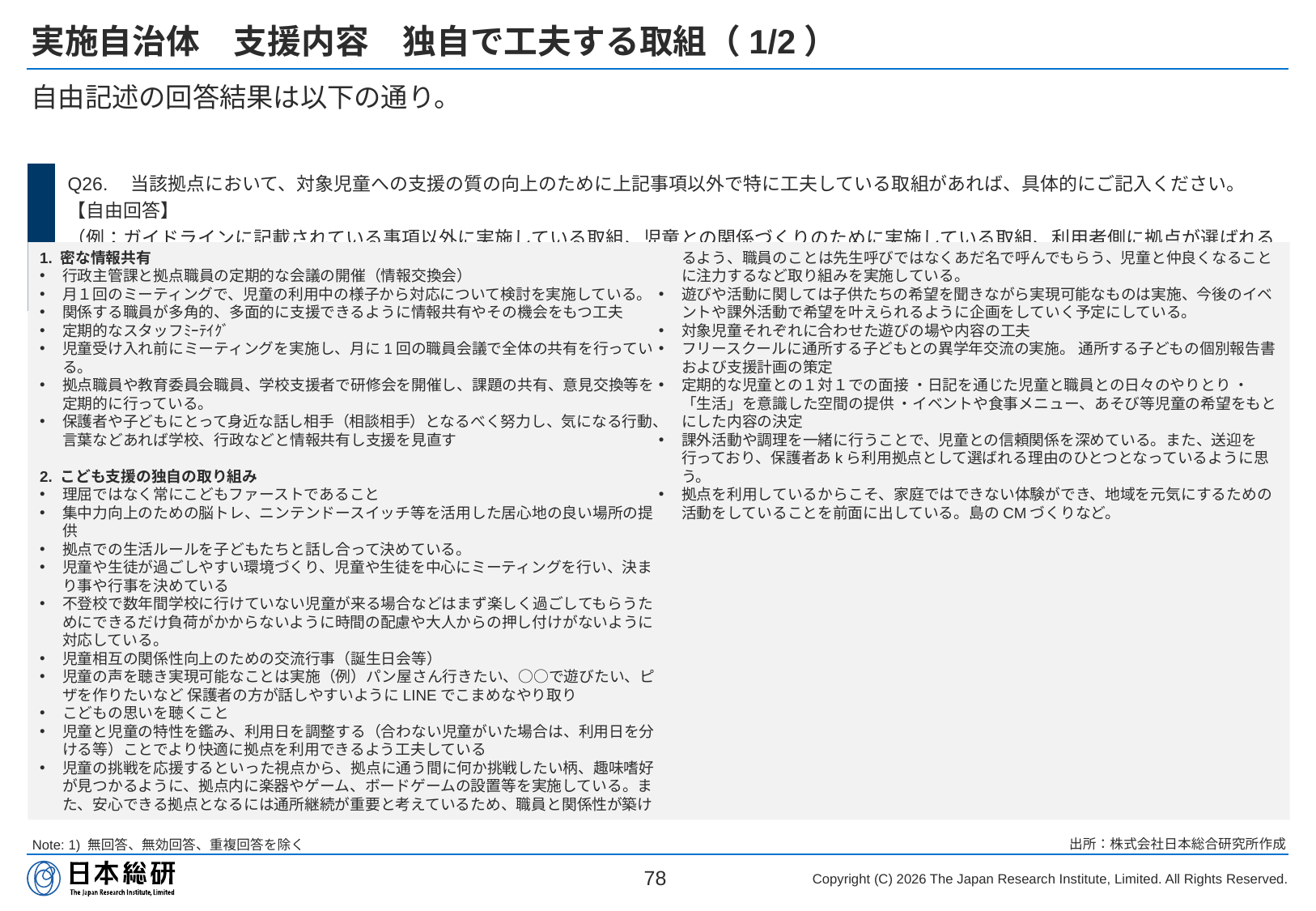

# 実施自治体　支援内容　独自で工夫する取組（1/2）
自由記述の回答結果は以下の通り。

|  | Q26.　当該拠点において、対象児童への支援の質の向上のために上記事項以外で特に工夫している取組があれば、具体的にご記入ください。【自由回答】 （例：ガイドラインに記載されている事項以外に実施している取組、児童との関係づくりのために実施している取組、利用者側に拠点が選ばれる工夫など） （n=106、％） |
| --- | --- |
1. 密な情報共有
行政主管課と拠点職員の定期的な会議の開催（情報交換会）
月１回のミーティングで、児童の利用中の様子から対応について検討を実施している。
関係する職員が多角的、多面的に支援できるように情報共有やその機会をもつ工夫
定期的なスタッフﾐｰﾃｲｸﾞ
児童受け入れ前にミーティングを実施し、月に1回の職員会議で全体の共有を行っている。
拠点職員や教育委員会職員、学校支援者で研修会を開催し、課題の共有、意見交換等を定期的に行っている。
保護者や子どもにとって身近な話し相手（相談相手）となるべく努力し、気になる行動、言葉などあれば学校、行政などと情報共有し支援を見直す

2. こども支援の独自の取り組み
理屈ではなく常にこどもファーストであること
集中力向上のための脳トレ、ニンテンドースイッチ等を活用した居心地の良い場所の提供
拠点での生活ルールを子どもたちと話し合って決めている。
児童や生徒が過ごしやすい環境づくり、児童や生徒を中心にミーティングを行い、決まり事や行事を決めている
不登校で数年間学校に行けていない児童が来る場合などはまず楽しく過ごしてもらうためにできるだけ負荷がかからないように時間の配慮や大人からの押し付けがないように対応している。
児童相互の関係性向上のための交流行事（誕生日会等）
児童の声を聴き実現可能なことは実施（例）パン屋さん行きたい、○○で遊びたい、ピザを作りたいなど 保護者の方が話しやすいようにLINEでこまめなやり取り
こどもの思いを聴くこと
児童と児童の特性を鑑み、利用日を調整する（合わない児童がいた場合は、利用日を分ける等）ことでより快適に拠点を利用できるよう工夫している
児童の挑戦を応援するといった視点から、拠点に通う間に何か挑戦したい柄、趣味嗜好が見つかるように、拠点内に楽器やゲーム、ボードゲームの設置等を実施している。また、安心できる拠点となるには通所継続が重要と考えているため、職員と関係性が築けるよう、職員のことは先生呼びではなくあだ名で呼んでもらう、児童と仲良くなることに注力するなど取り組みを実施している。
遊びや活動に関しては子供たちの希望を聞きながら実現可能なものは実施、今後のイベントや課外活動で希望を叶えられるように企画をしていく予定にしている。
対象児童それぞれに合わせた遊びの場や内容の工夫
フリースクールに通所する子どもとの異学年交流の実施。 通所する子どもの個別報告書および支援計画の策定
定期的な児童との１対１での面接 ・日記を通じた児童と職員との日々のやりとり ・「生活」を意識した空間の提供 ・イベントや食事メニュー、あそび等児童の希望をもとにした内容の決定
課外活動や調理を一緒に行うことで、児童との信頼関係を深めている。また、送迎を行っており、保護者あkら利用拠点として選ばれる理由のひとつとなっているように思う。
拠点を利用しているからこそ、家庭ではできない体験ができ、地域を元気にするための活動をしていることを前面に出している。島のCMづくりなど。
出所：株式会社日本総合研究所作成
Note: 1) 無回答、無効回答、重複回答を除く